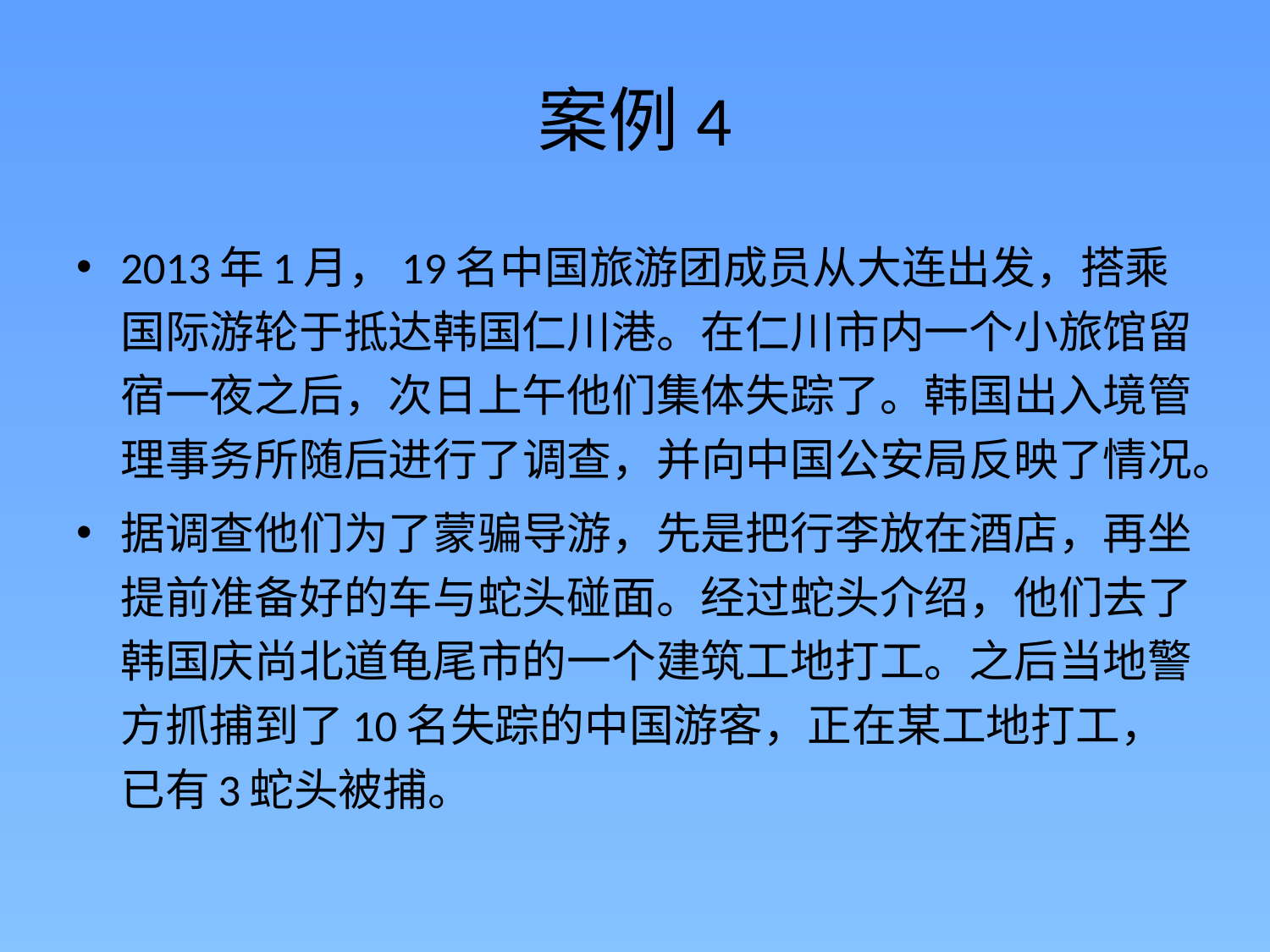

# 案例4
2013年1月，19名中国旅游团成员从大连出发，搭乘国际游轮于抵达韩国仁川港。在仁川市内一个小旅馆留宿一夜之后，次日上午他们集体失踪了。韩国出入境管理事务所随后进行了调查，并向中国公安局反映了情况。
据调查他们为了蒙骗导游，先是把行李放在酒店，再坐提前准备好的车与蛇头碰面。经过蛇头介绍，他们去了韩国庆尚北道龟尾市的一个建筑工地打工。之后当地警方抓捕到了10名失踪的中国游客，正在某工地打工，已有3蛇头被捕。